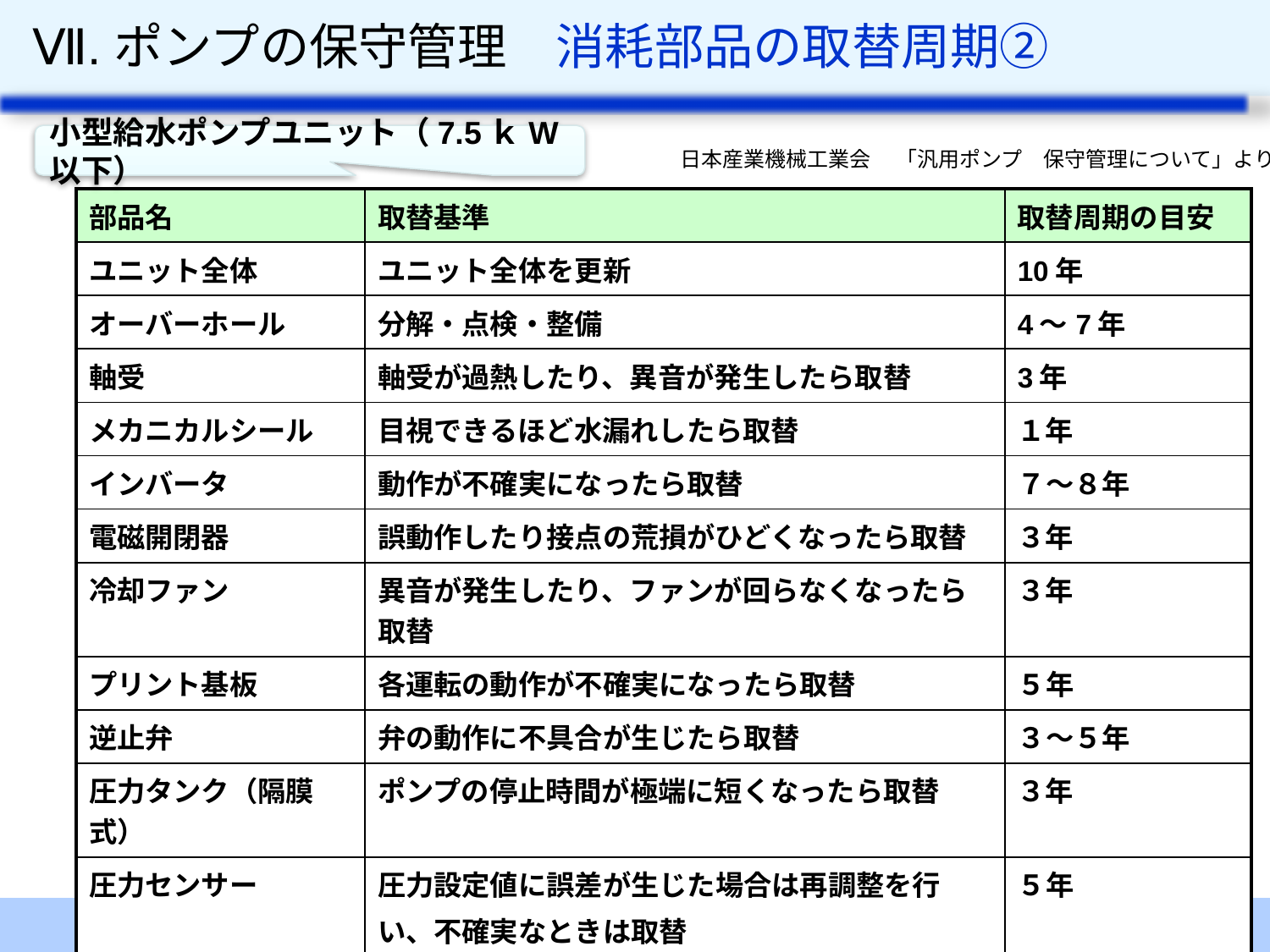

# Ⅶ.ポンプの保守管理　消耗部品の取替周期②
小型給水ポンプユニット（7.5ｋW以下）
日本産業機械工業会　 「汎用ポンプ　保守管理について」より
| 部品名 | 取替基準 | 取替周期の目安 |
| --- | --- | --- |
| ユニット全体 | ユニット全体を更新 | 10年 |
| オーバーホール | 分解・点検・整備 | 4～7年 |
| 軸受 | 軸受が過熱したり、異音が発生したら取替 | 3年 |
| メカニカルシール | 目視できるほど水漏れしたら取替 | １年 |
| インバータ | 動作が不確実になったら取替 | ７～８年 |
| 電磁開閉器 | 誤動作したり接点の荒損がひどくなったら取替 | ３年 |
| 冷却ファン | 異音が発生したり、ファンが回らなくなったら取替 | ３年 |
| プリント基板 | 各運転の動作が不確実になったら取替 | ５年 |
| 逆止弁 | 弁の動作に不具合が生じたら取替 | ３～５年 |
| 圧力タンク（隔膜式） | ポンプの停止時間が極端に短くなったら取替 | ３年 |
| 圧力センサー | 圧力設定値に誤差が生じた場合は再調整を行 い、不確実なときは取替 | ５年 |
| フロースイッチ | 動作が不確実になったら取替 | ３年 |
| フート弁 | 弁の動作に不具合が生じたら取替 | ２年 |
109